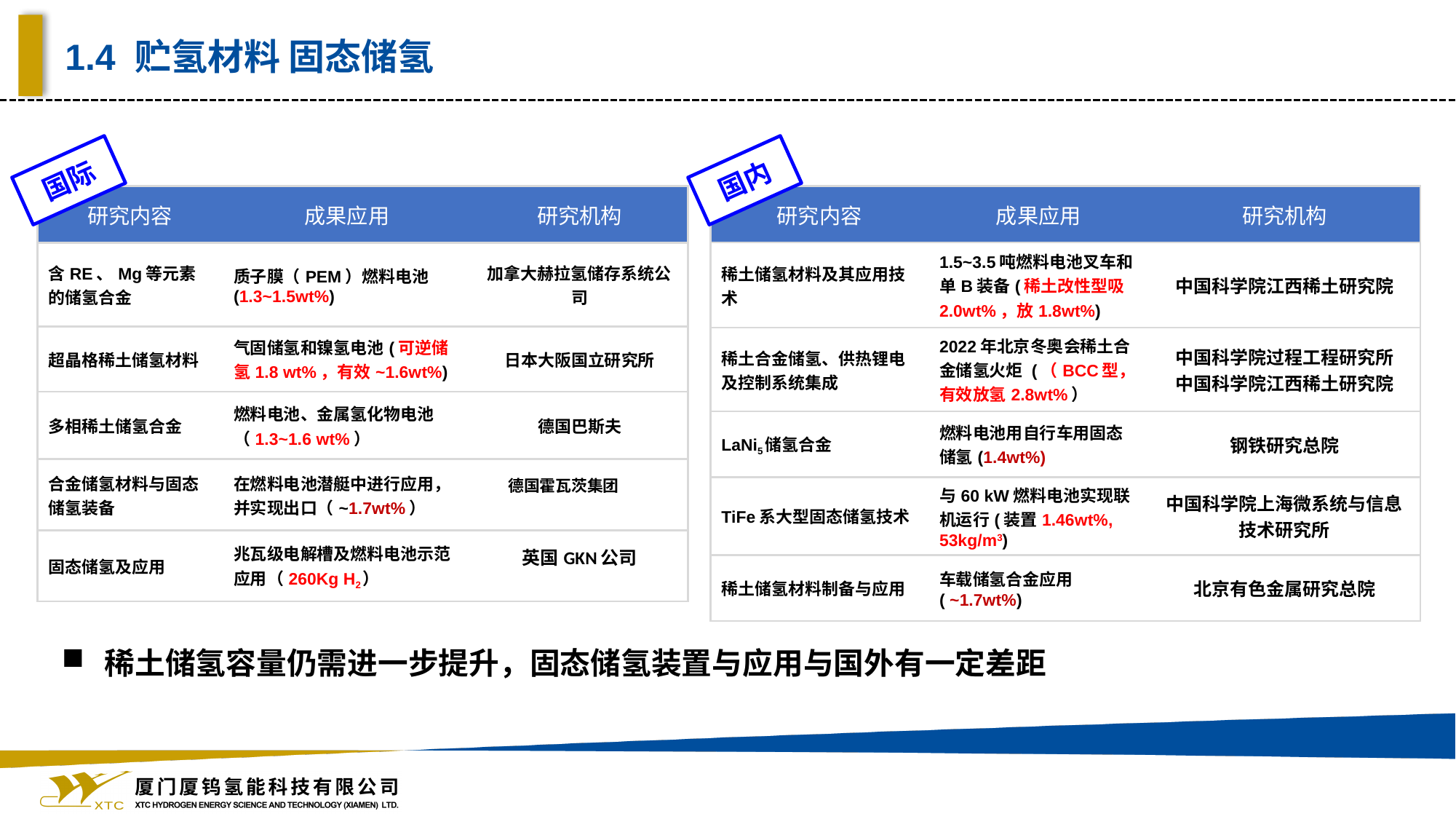

1.4 贮氢材料 固态储氢
国际
国内
| 研究内容 | 成果应用 | 研究机构 |
| --- | --- | --- |
| 含RE、Mg等元素的储氢合金 | 质子膜（PEM）燃料电池(1.3~1.5wt%) | 加拿大赫拉氢储存系统公司 |
| 超晶格稀土储氢材料 | 气固储氢和镍氢电池(可逆储氢1.8 wt%，有效~1.6wt%) | 日本大阪国立研究所 |
| 多相稀土储氢合金 | 燃料电池、金属氢化物电池（1.3~1.6 wt%） | 德国巴斯夫 |
| 合金储氢材料与固态储氢装备 | 在燃料电池潜艇中进行应用，并实现出口（~1.7wt%） |  |
| 固态储氢及应用 | 兆瓦级电解槽及燃料电池示范应用（260Kg H2） | 英国GKN公司 |
| 研究内容 | 成果应用 | 研究机构 |
| --- | --- | --- |
| 稀土储氢材料及其应用技术 | 1.5~3.5吨燃料电池叉车和单B装备(稀土改性型吸2.0wt%，放1.8wt%) | 中国科学院江西稀土研究院 |
| 稀土合金储氢、供热锂电及控制系统集成 | 2022年北京冬奥会稀土合金储氢火炬 (（BCC型，有效放氢2.8wt%） | 中国科学院过程工程研究所 中国科学院江西稀土研究院 |
| LaNi5储氢合金 | 燃料电池用自行车用固态储氢(1.4wt%) | 钢铁研究总院 |
| TiFe系大型固态储氢技术 | 与60 kW燃料电池实现联机运行(装置1.46wt%, 53kg/m3) | 中国科学院上海微系统与信息技术研究所 |
| 稀土储氢材料制备与应用 | 车载储氢合金应用( ~1.7wt%) | 北京有色金属研究总院 |
德国霍瓦茨集团
稀土储氢容量仍需进一步提升，固态储氢装置与应用与国外有一定差距